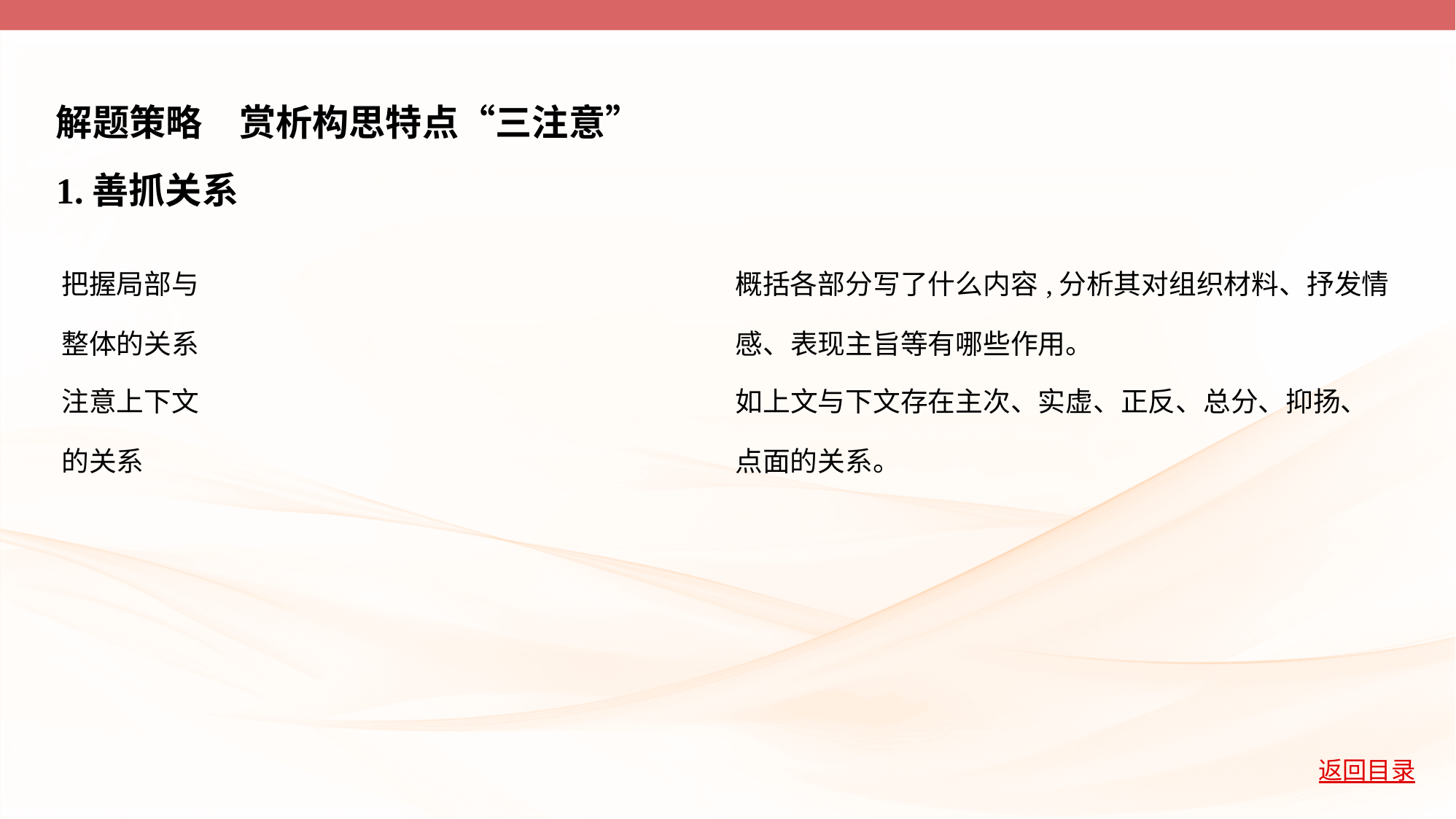

解题策略　赏析构思特点“三注意”
1.善抓关系
| 把握局部与 整体的关系 | 概括各部分写了什么内容,分析其对组织材料、抒发情 感、表现主旨等有哪些作用。 |
| --- | --- |
| 注意上下文 的关系 | 如上文与下文存在主次、实虚、正反、总分、抑扬、 点面的关系。 |